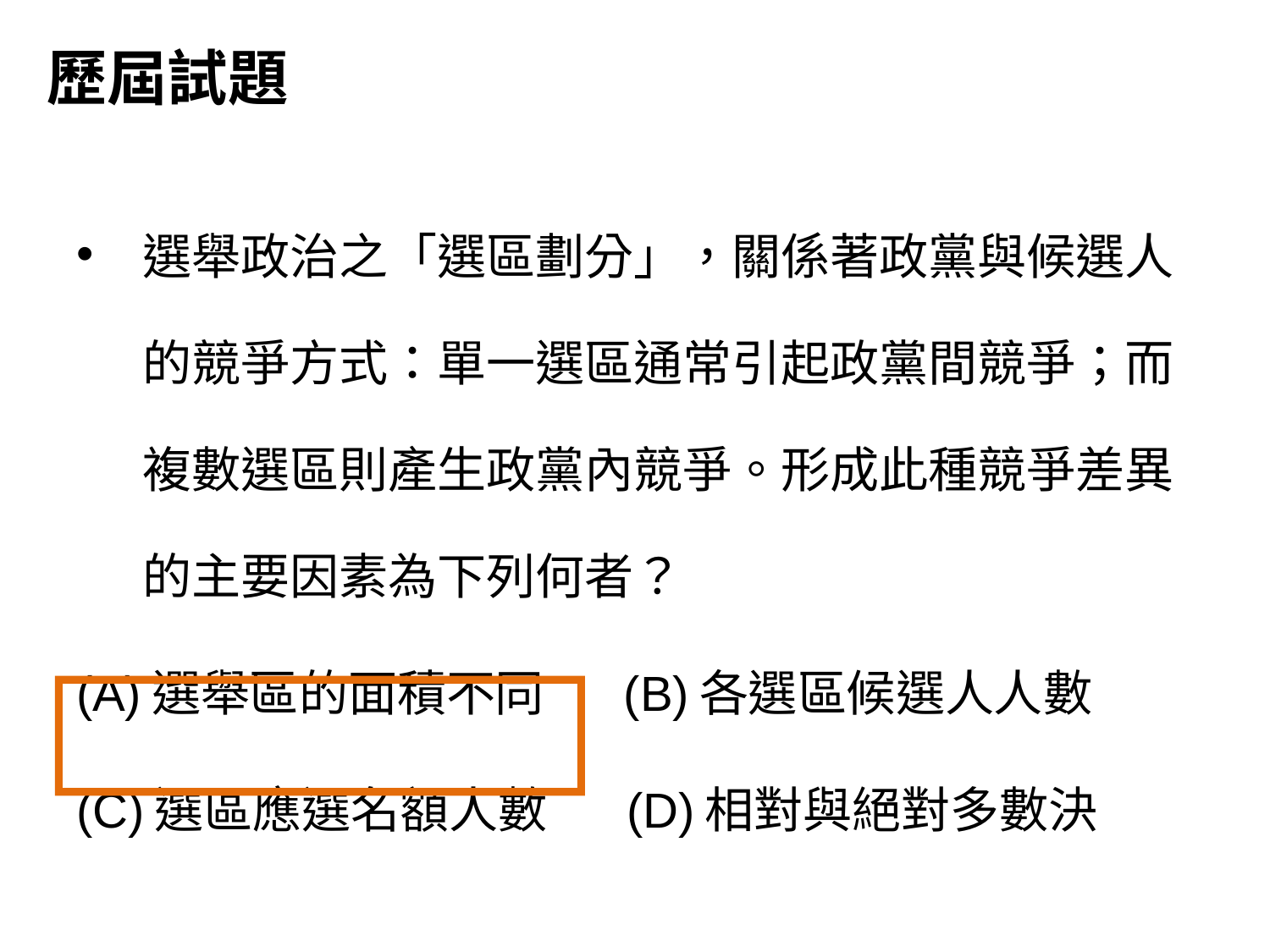

歷屆試題
選舉政治之「選區劃分」，關係著政黨與候選人的競爭方式：單一選區通常引起政黨間競爭；而複數選區則產生政黨內競爭。形成此種競爭差異的主要因素為下列何者？
(A)選舉區的面積不同      (B)各選區候選人人數
(C)選區應選名額人數      (D)相對與絕對多數決